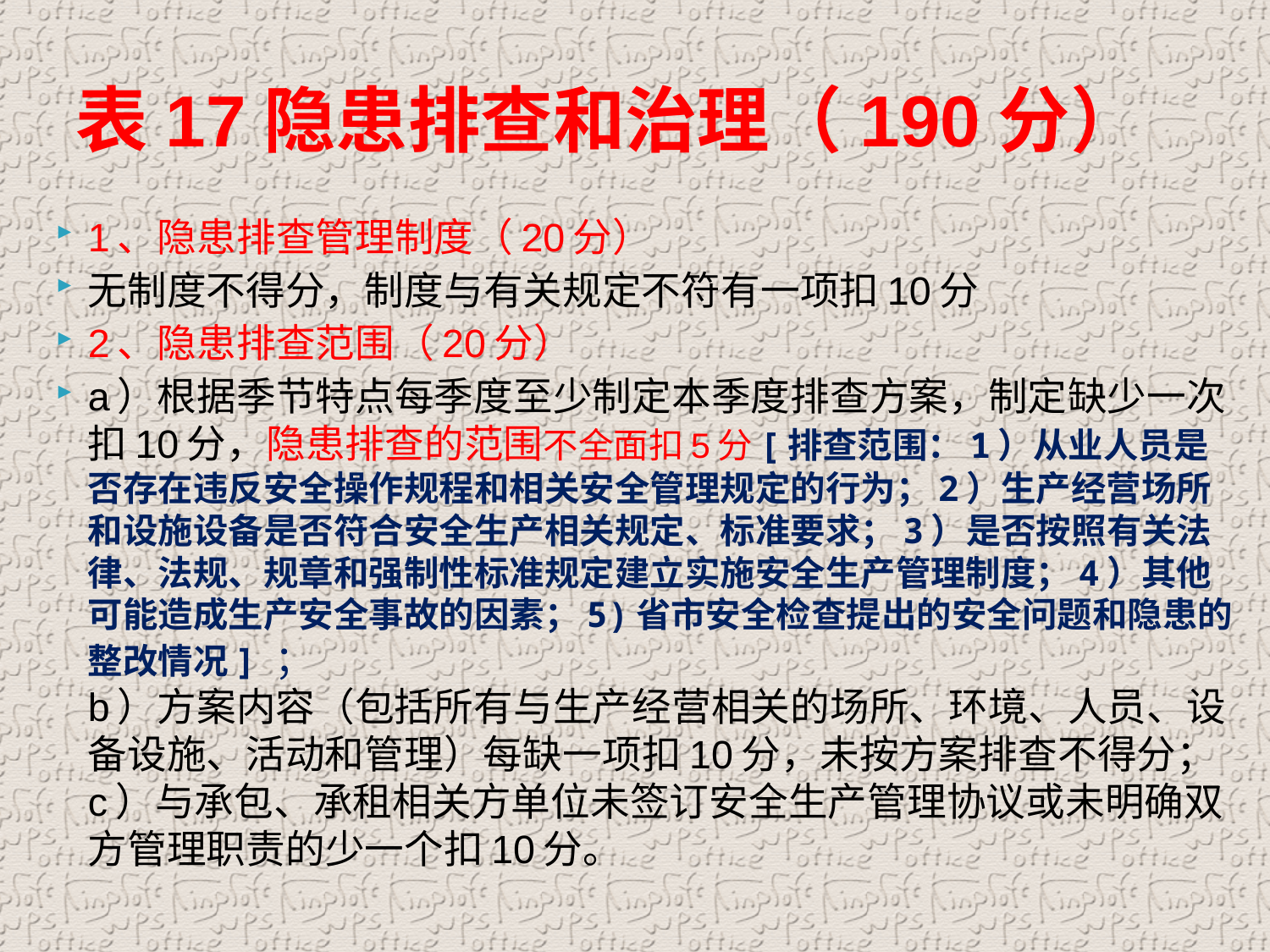

# 表17隐患排查和治理（190分）
1、隐患排查管理制度（20分）
无制度不得分，制度与有关规定不符有一项扣10分
2、隐患排查范围（20分）
a）根据季节特点每季度至少制定本季度排查方案，制定缺少一次扣10分，隐患排查的范围不全面扣5分[排查范围：1）从业人员是否存在违反安全操作规程和相关安全管理规定的行为；2）生产经营场所和设施设备是否符合安全生产相关规定、标准要求；3）是否按照有关法律、法规、规章和强制性标准规定建立实施安全生产管理制度；4）其他可能造成生产安全事故的因素；5)省市安全检查提出的安全问题和隐患的整改情况] ；
b）方案内容（包括所有与生产经营相关的场所、环境、人员、设备设施、活动和管理）每缺一项扣10分，未按方案排查不得分；
c）与承包、承租相关方单位未签订安全生产管理协议或未明确双方管理职责的少一个扣10分。